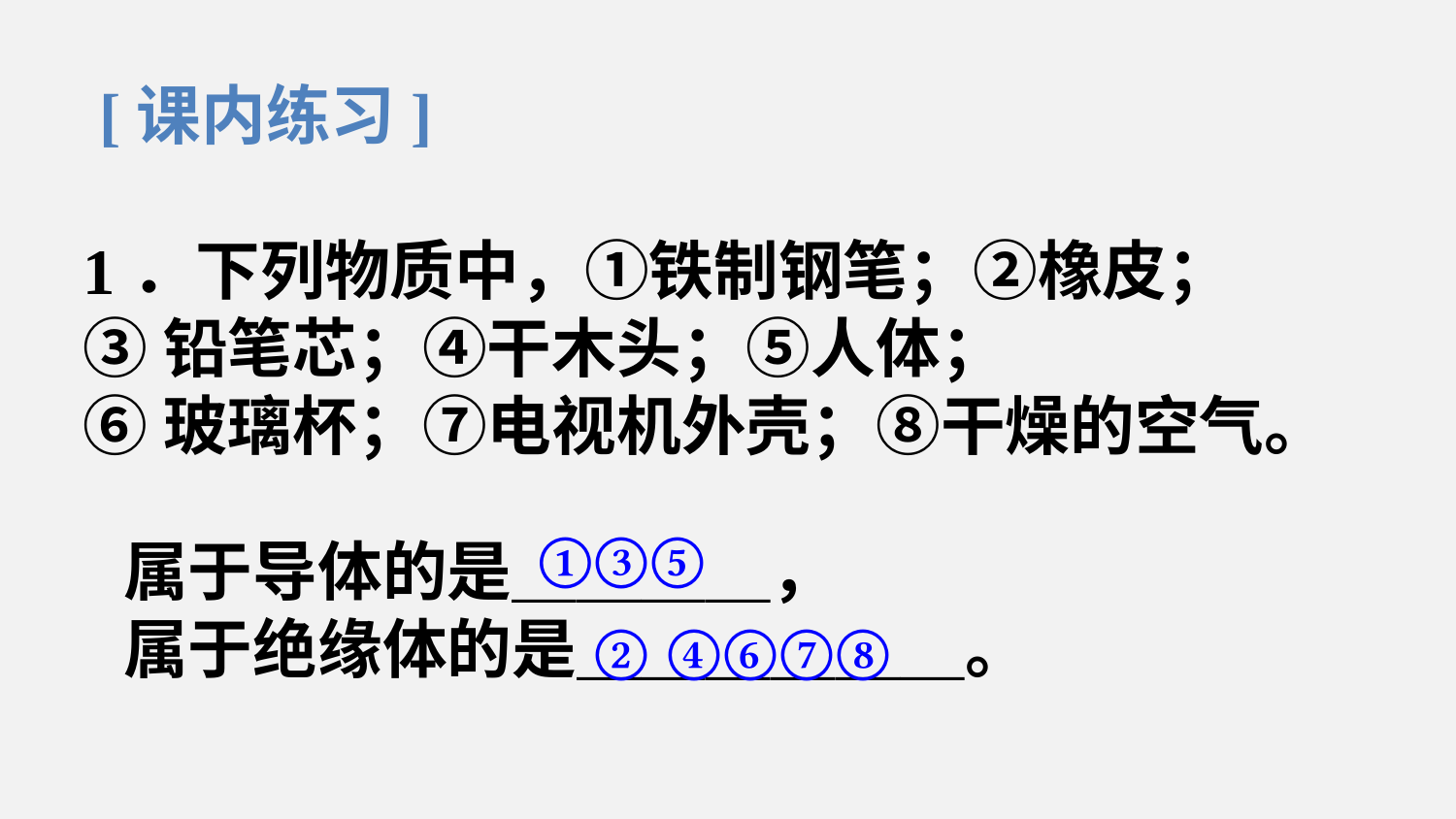

[课内练习]

1．下列物质中，①铁制钢笔；②橡皮；
③铅笔芯；④干木头；⑤人体；
⑥玻璃杯；⑦电视机外壳；⑧干燥的空气。
①③⑤
属于导体的是＿＿＿＿，
属于绝缘体的是＿＿＿＿＿＿。
② ④⑥⑦⑧